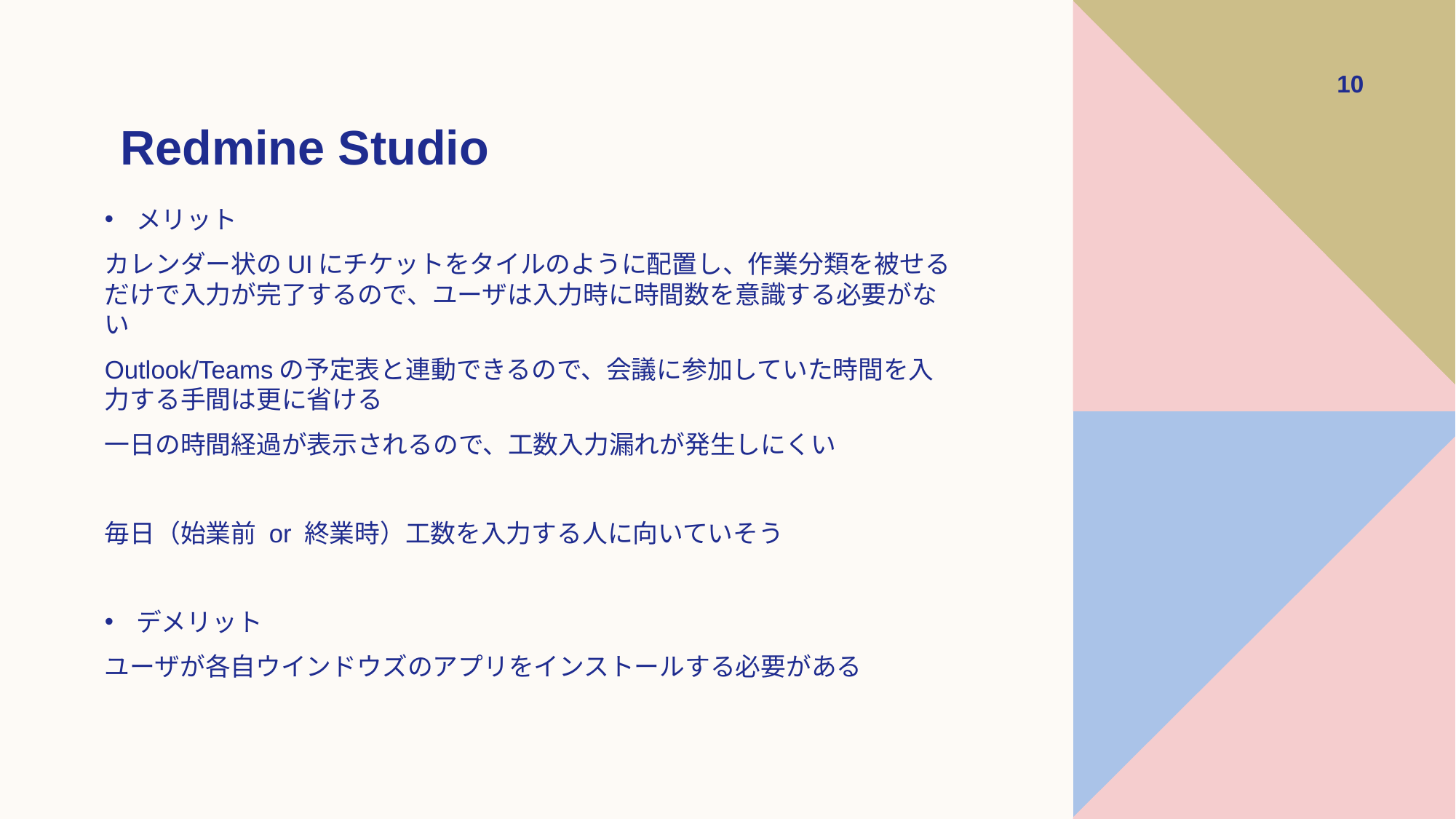

10
Redmine Studio
メリット
カレンダー状のUIにチケットをタイルのように配置し、作業分類を被せるだけで入力が完了するので、ユーザは入力時に時間数を意識する必要がない
Outlook/Teamsの予定表と連動できるので、会議に参加していた時間を入力する手間は更に省ける
一日の時間経過が表示されるので、工数入力漏れが発生しにくい

毎日（始業前 or 終業時）工数を入力する人に向いていそう

デメリット
ユーザが各自ウインドウズのアプリをインストールする必要がある